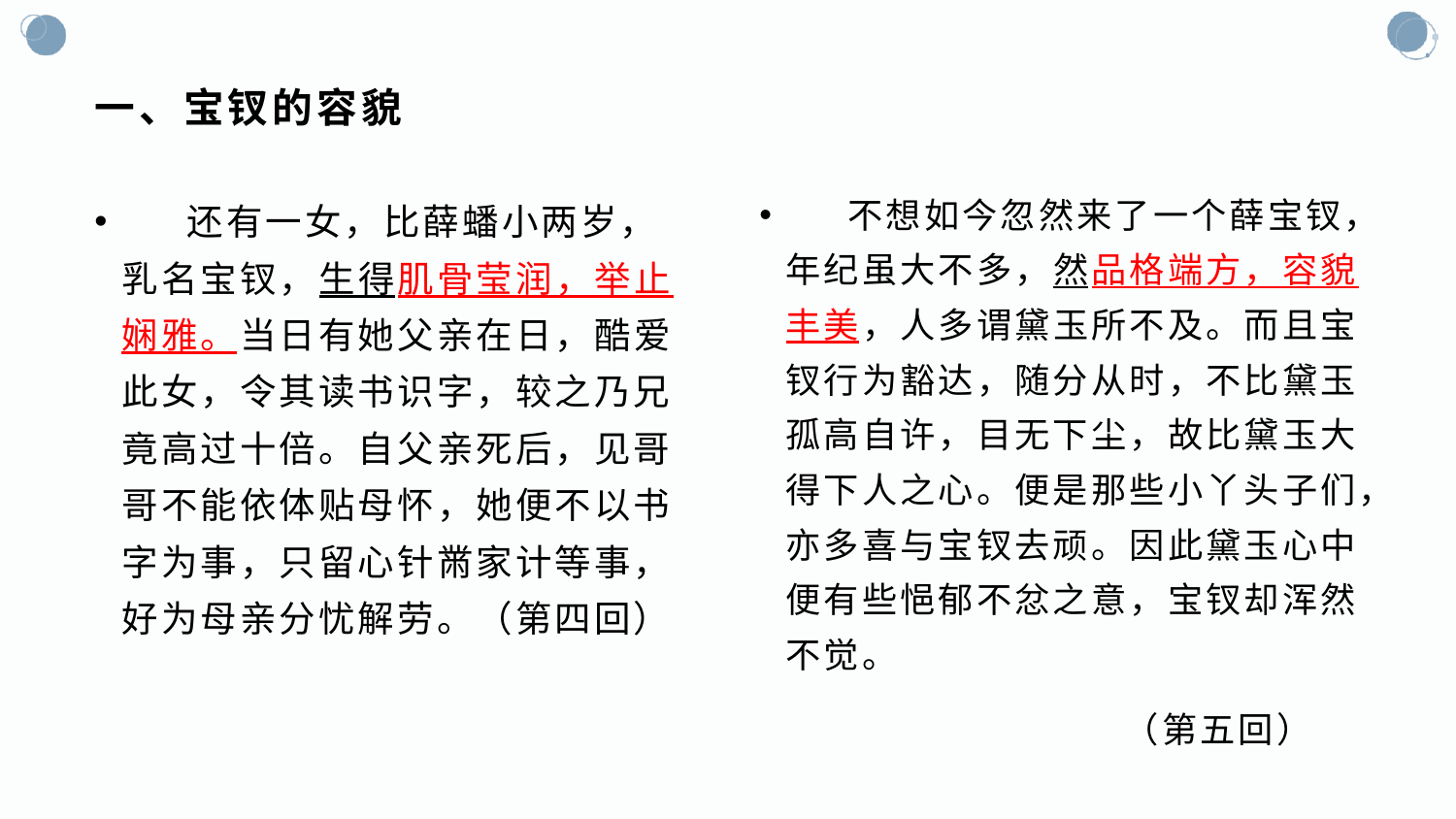

# 一、宝钗的容貌
     不想如今忽然来了一个薛宝钗，年纪虽大不多，然品格端方，容貌丰美，人多谓黛玉所不及。而且宝钗行为豁达，随分从时，不比黛玉孤高自许，目无下尘，故比黛玉大得下人之心。便是那些小丫头子们，亦多喜与宝钗去顽。因此黛玉心中便有些悒郁不忿之意，宝钗却浑然不觉。
                                 （第五回）

     还有一女，比薛蟠小两岁，乳名宝钗，生得肌骨莹润，举止娴雅。当日有她父亲在日，酷爱此女，令其读书识字，较之乃兄竟高过十倍。自父亲死后，见哥哥不能依体贴母怀，她便不以书字为事，只留心针黹家计等事，好为母亲分忧解劳。（第四回）